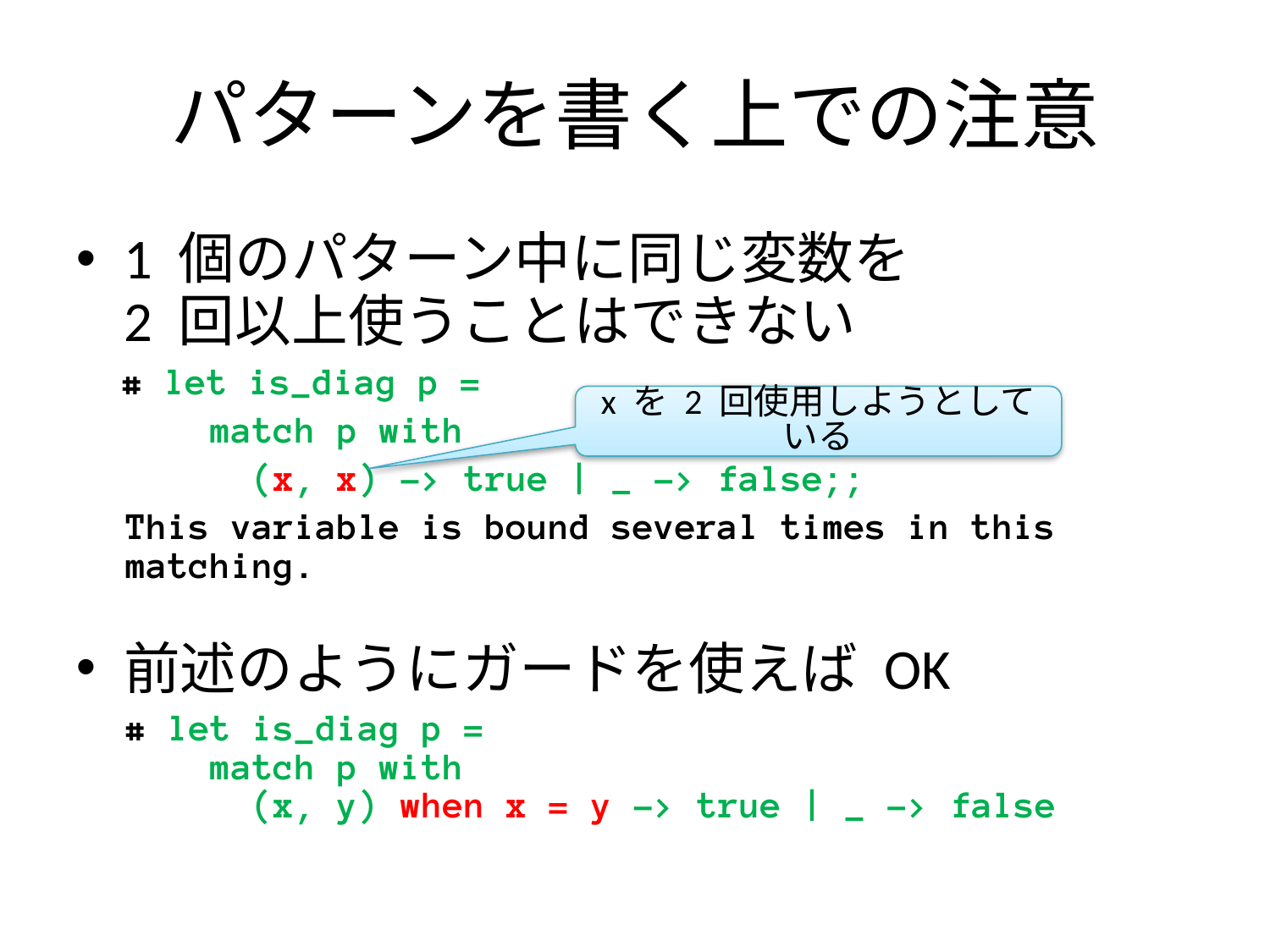

# パターンを書く上での注意
1 個のパターン中に同じ変数を
2 回以上使うことはできない
  # let is_diag p =
    match p with
      (x, x) -> true | _ -> false;;
This variable is bound several times in this matching.

前述のようにガードを使えば OK
# let is_diag p = match p with (x, y) when x = y -> true | _ -> false
x を 2 回使用しようとしている